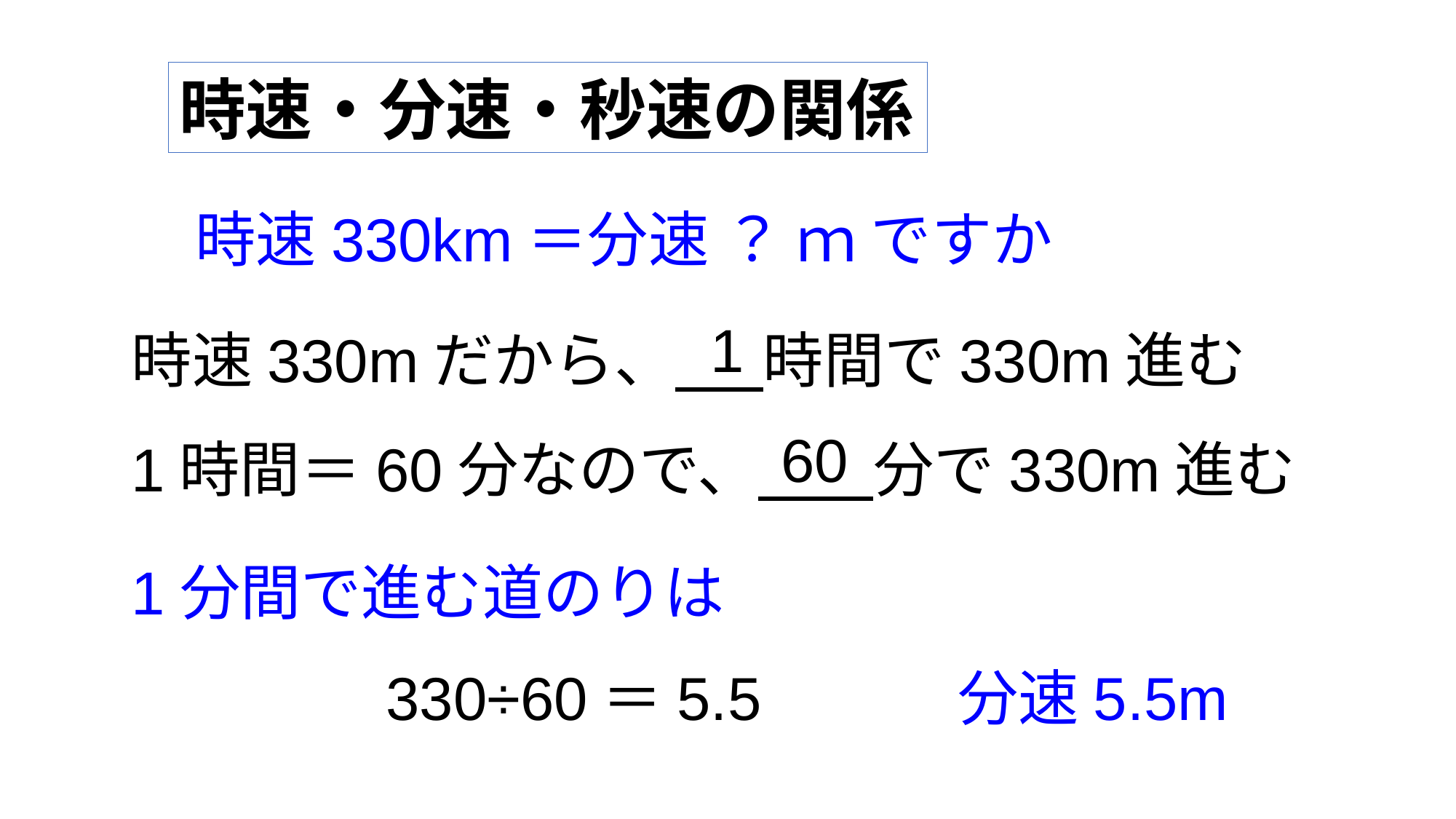

時速・分速・秒速の関係
時速330km＝分速 ？ ｍ ですか
時速330mだから、  　時間で330m進む
1時間＝60分なので、 　   分で330m進む
1
60
1分間で進む道のりは
330÷60＝5.5　　　分速5.5m